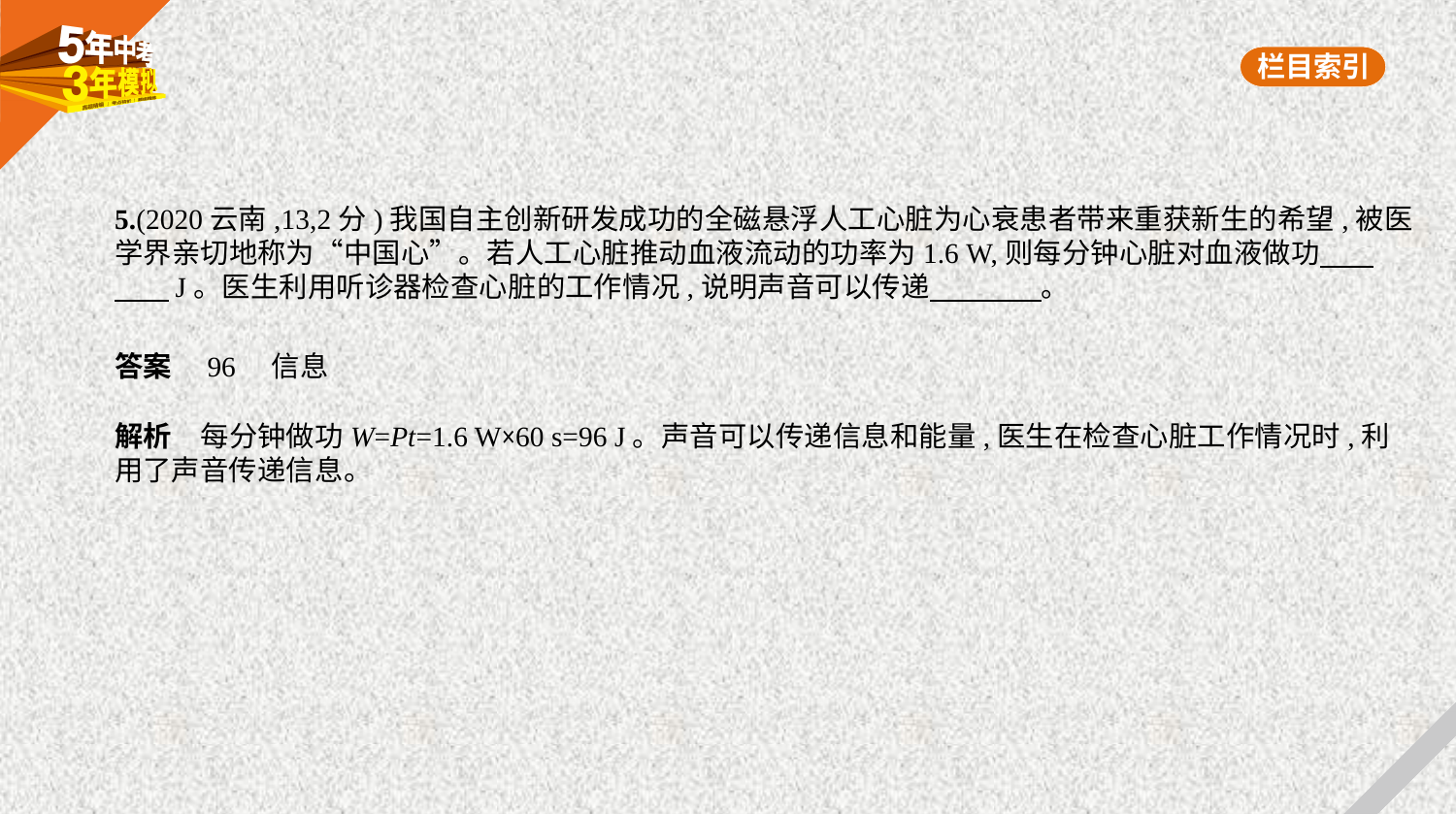

5.(2020云南,13,2分)我国自主创新研发成功的全磁悬浮人工心脏为心衰患者带来重获新生的希望,被医
学界亲切地称为“中国心”。若人工心脏推动血液流动的功率为1.6 W,则每分钟心脏对血液做功　    
　    J。医生利用听诊器检查心脏的工作情况,说明声音可以传递　　　    。
答案　96　信息
解析　每分钟做功W=Pt=1.6 W×60 s=96 J。声音可以传递信息和能量,医生在检查心脏工作情况时,利
用了声音传递信息。